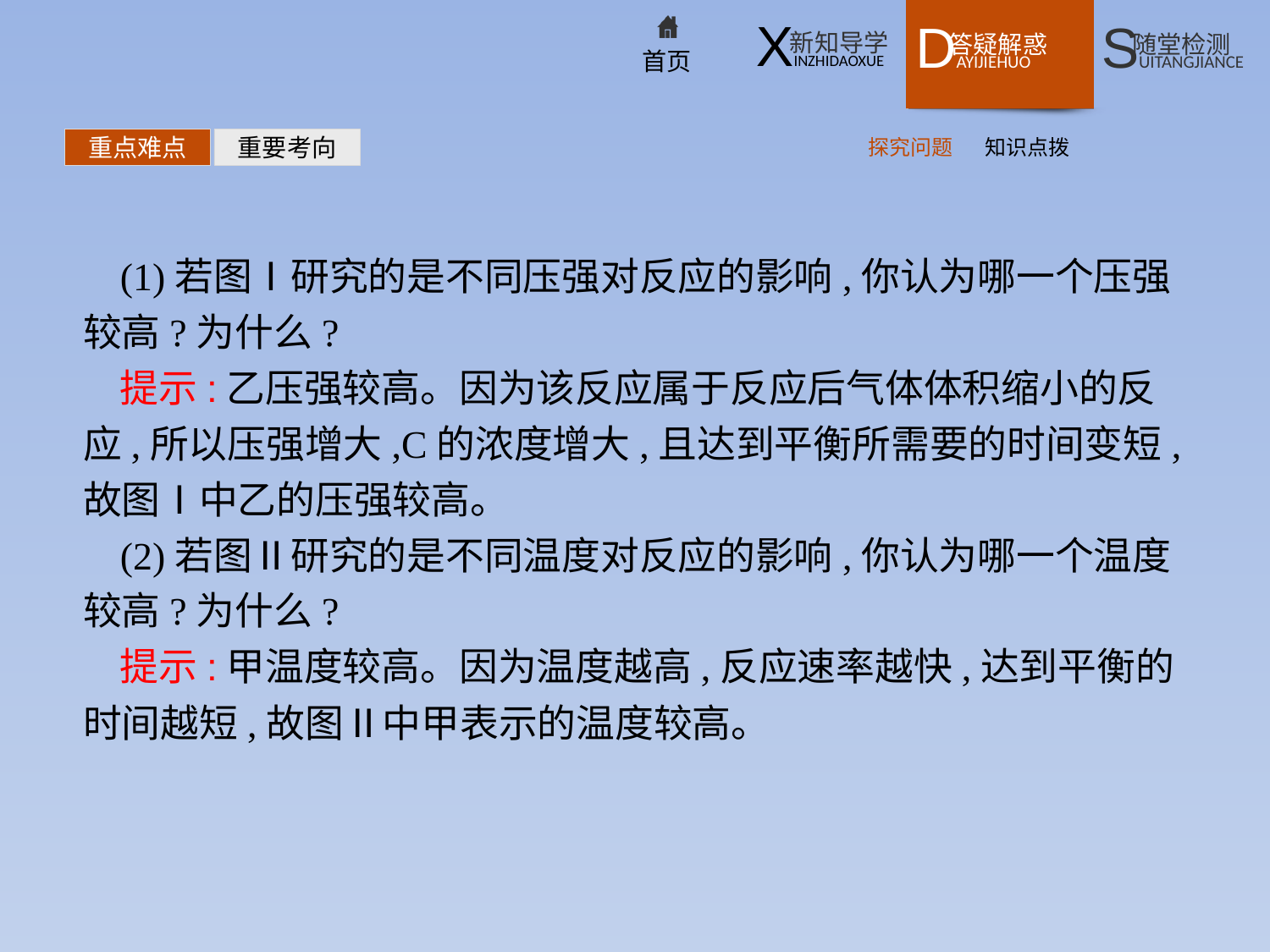

探究问题
知识点拨
重点难点
重要考向
(1)若图Ⅰ研究的是不同压强对反应的影响,你认为哪一个压强较高?为什么?
提示:乙压强较高。因为该反应属于反应后气体体积缩小的反应,所以压强增大,C的浓度增大,且达到平衡所需要的时间变短,故图Ⅰ中乙的压强较高。
(2)若图Ⅱ研究的是不同温度对反应的影响,你认为哪一个温度较高?为什么?
提示:甲温度较高。因为温度越高,反应速率越快,达到平衡的时间越短,故图Ⅱ中甲表示的温度较高。